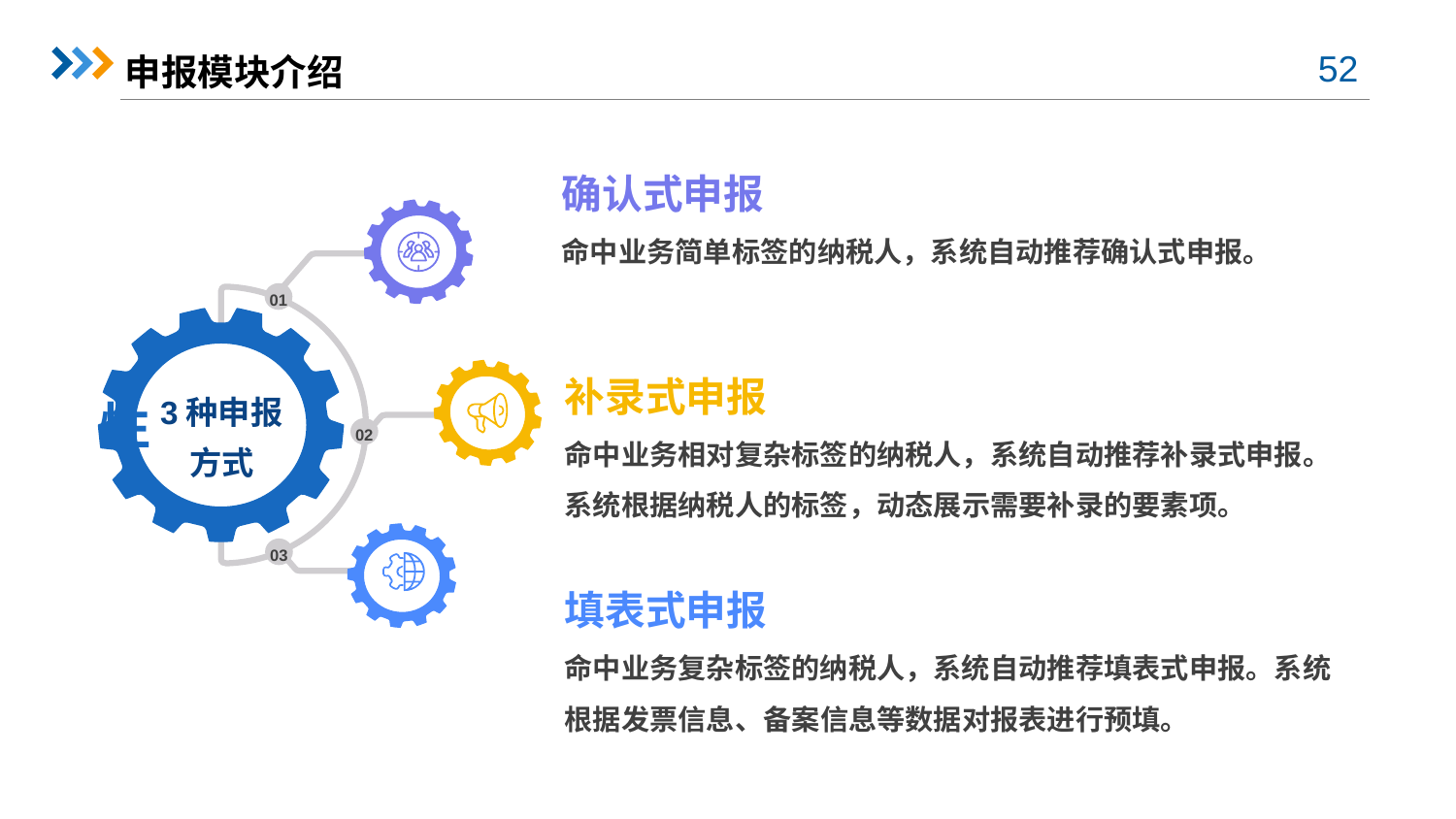

申报模块介绍
确认式申报
命中业务简单标签的纳税人，系统自动推荐确认式申报。

01

性

3种申报方式

02

03

补录式申报
命中业务相对复杂标签的纳税人，系统自动推荐补录式申报。
系统根据纳税人的标签，动态展示需要补录的要素项。
填表式申报
命中业务复杂标签的纳税人，系统自动推荐填表式申报。系统根据发票信息、备案信息等数据对报表进行预填。